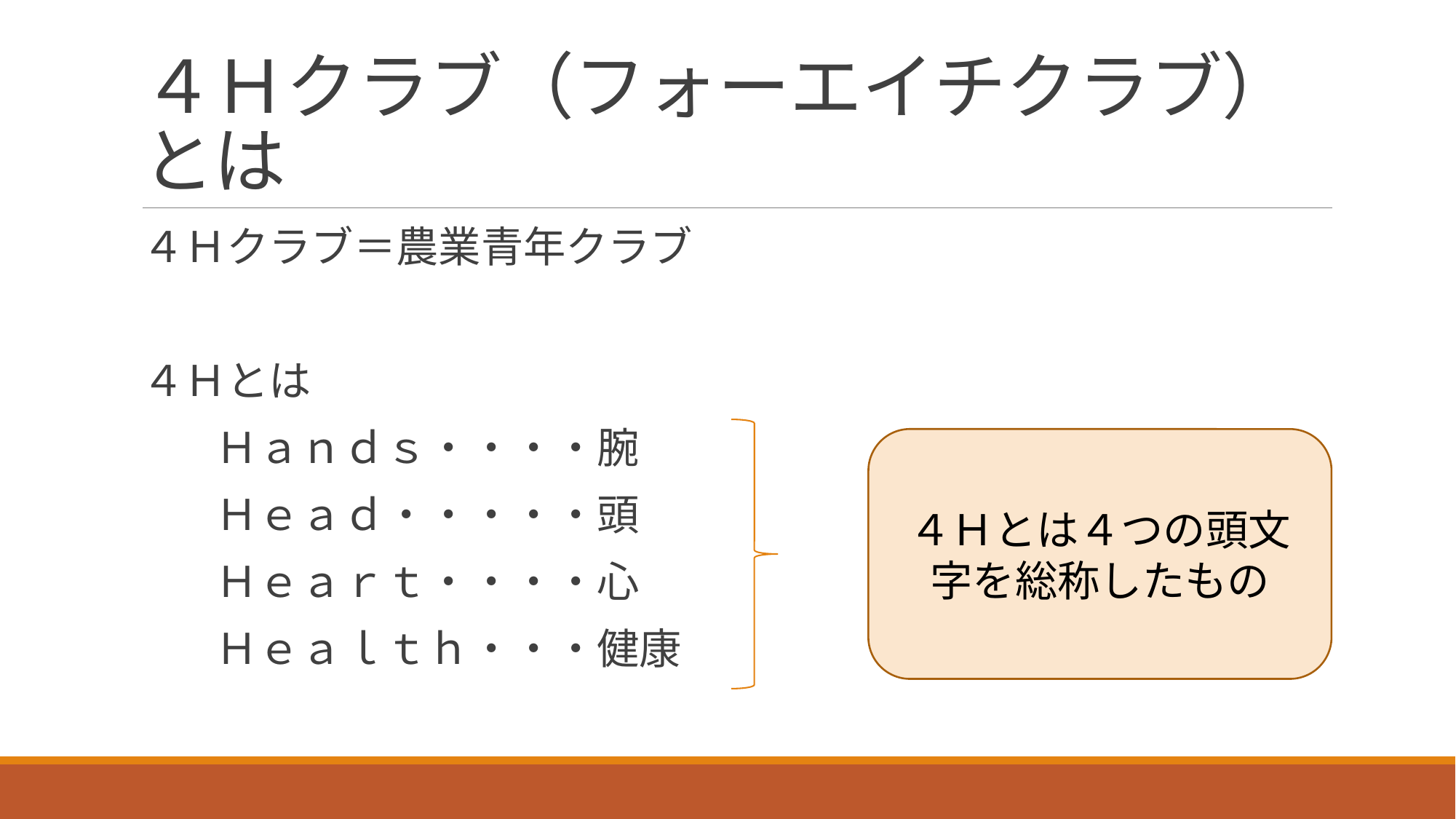

# ４Ｈクラブ（フォーエイチクラブ）とは
４Ｈクラブ＝農業青年クラブ

４Ｈとは
　　Ｈａｎｄｓ・・・・腕
　　Ｈｅａｄ・・・・・頭
　　Ｈｅａｒｔ・・・・心
　　Ｈｅａｌｔｈ・・・健康

４Ｈとは４つの頭文字を総称したもの